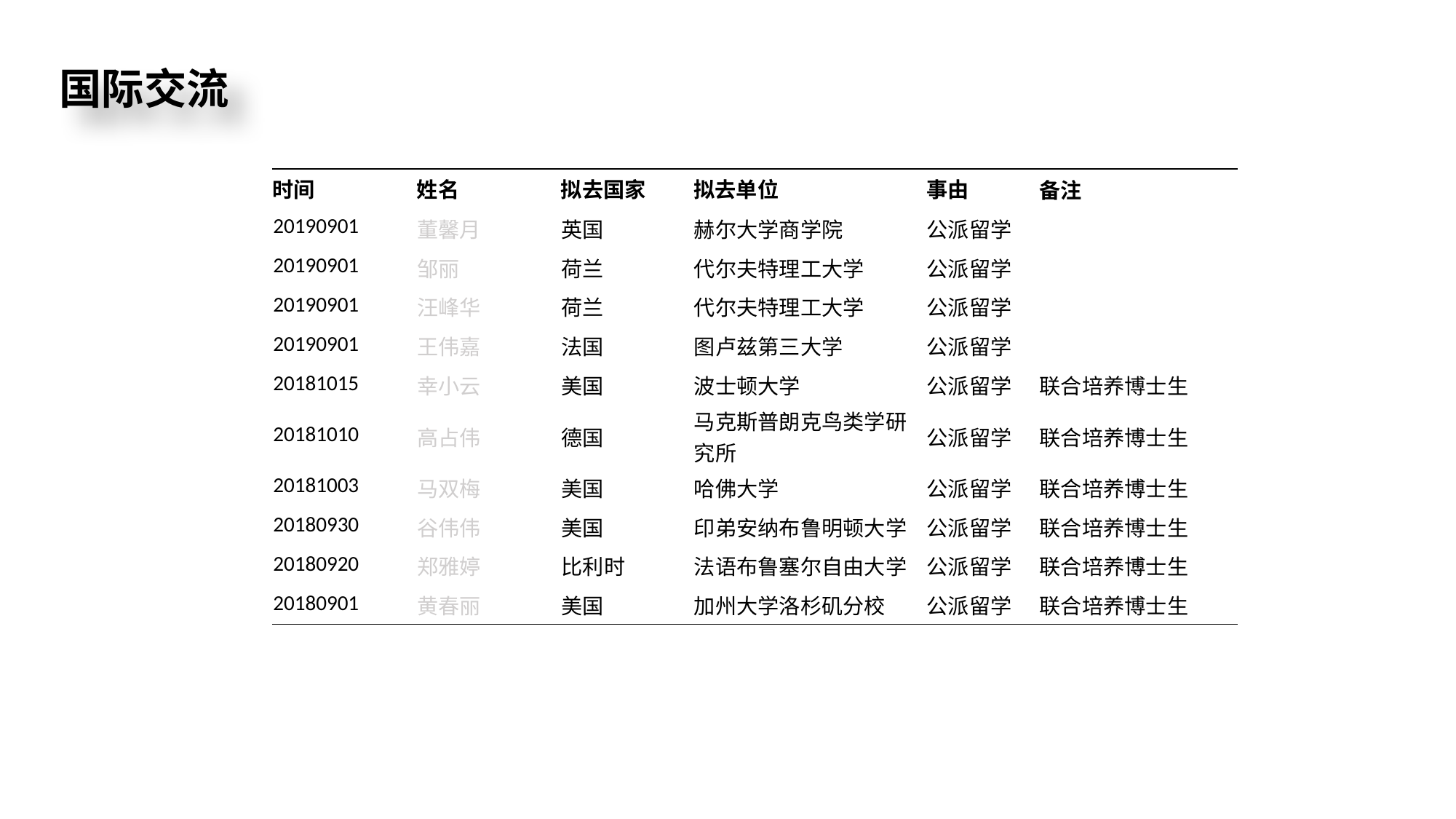

国际交流
| 时间 | 姓名 | 拟去国家 | 拟去单位 | 事由 | 备注 |
| --- | --- | --- | --- | --- | --- |
| 20190901 | 董馨月 | 英国 | 赫尔大学商学院 | 公派留学 |  |
| 20190901 | 邹丽 | 荷兰 | 代尔夫特理工大学 | 公派留学 |  |
| 20190901 | 汪峰华 | 荷兰 | 代尔夫特理工大学 | 公派留学 |  |
| 20190901 | 王伟嘉 | 法国 | 图卢兹第三大学 | 公派留学 |  |
| 20181015 | 幸小云 | 美国 | 波士顿大学 | 公派留学 | 联合培养博士生 |
| 20181010 | 高占伟 | 德国 | 马克斯普朗克鸟类学研究所 | 公派留学 | 联合培养博士生 |
| 20181003 | 马双梅 | 美国 | 哈佛大学 | 公派留学 | 联合培养博士生 |
| 20180930 | 谷伟伟 | 美国 | 印弟安纳布鲁明顿大学 | 公派留学 | 联合培养博士生 |
| 20180920 | 郑雅婷 | 比利时 | 法语布鲁塞尔自由大学 | 公派留学 | 联合培养博士生 |
| 20180901 | 黄春丽 | 美国 | 加州大学洛杉矶分校 | 公派留学 | 联合培养博士生 |